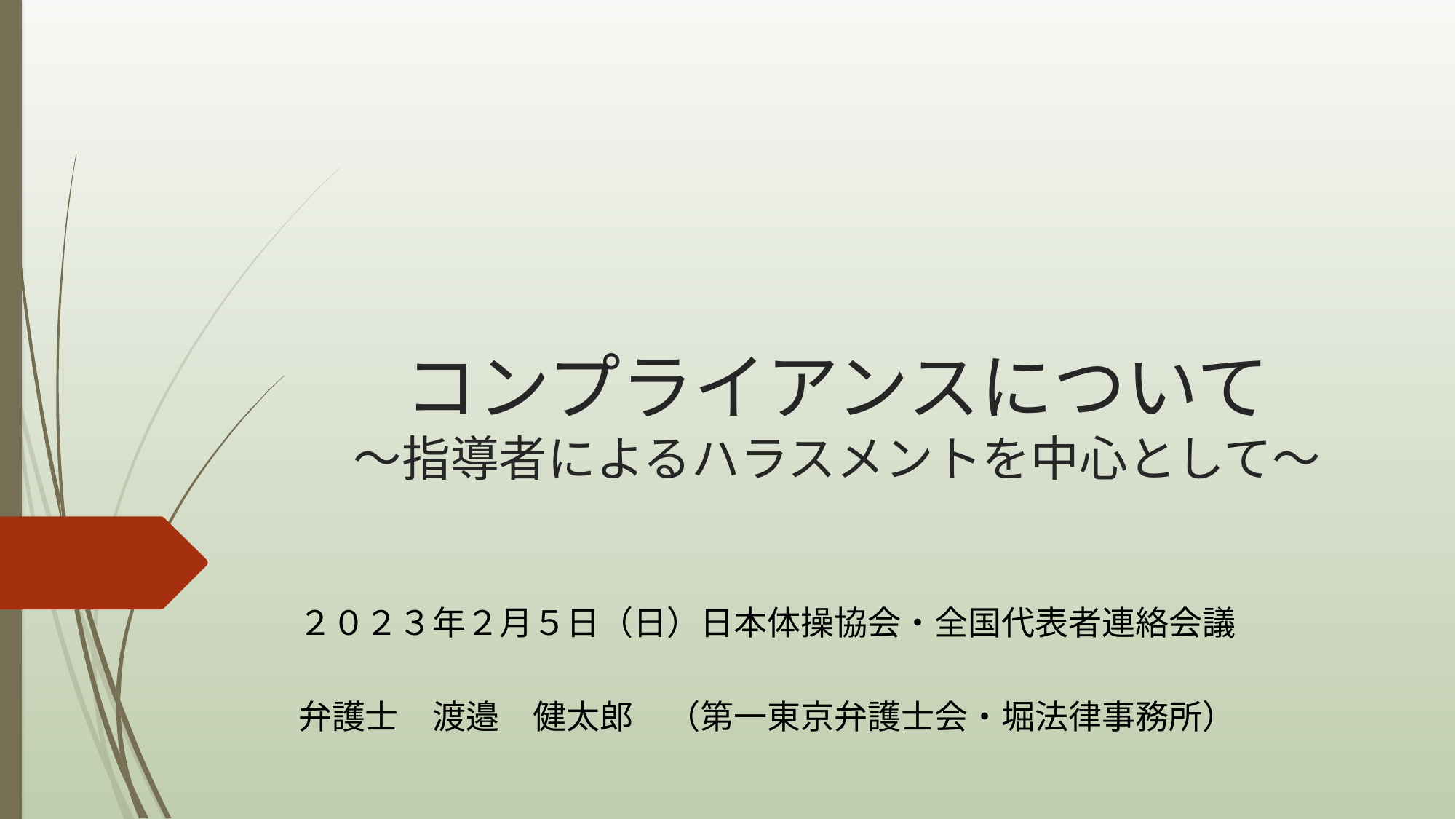

# コンプライアンスについて ～指導者によるハラスメントを中心として～
２０２３年２月５日（日）日本体操協会・全国代表者連絡会議
弁護士　渡邉　健太郎　（第一東京弁護士会・堀法律事務所）